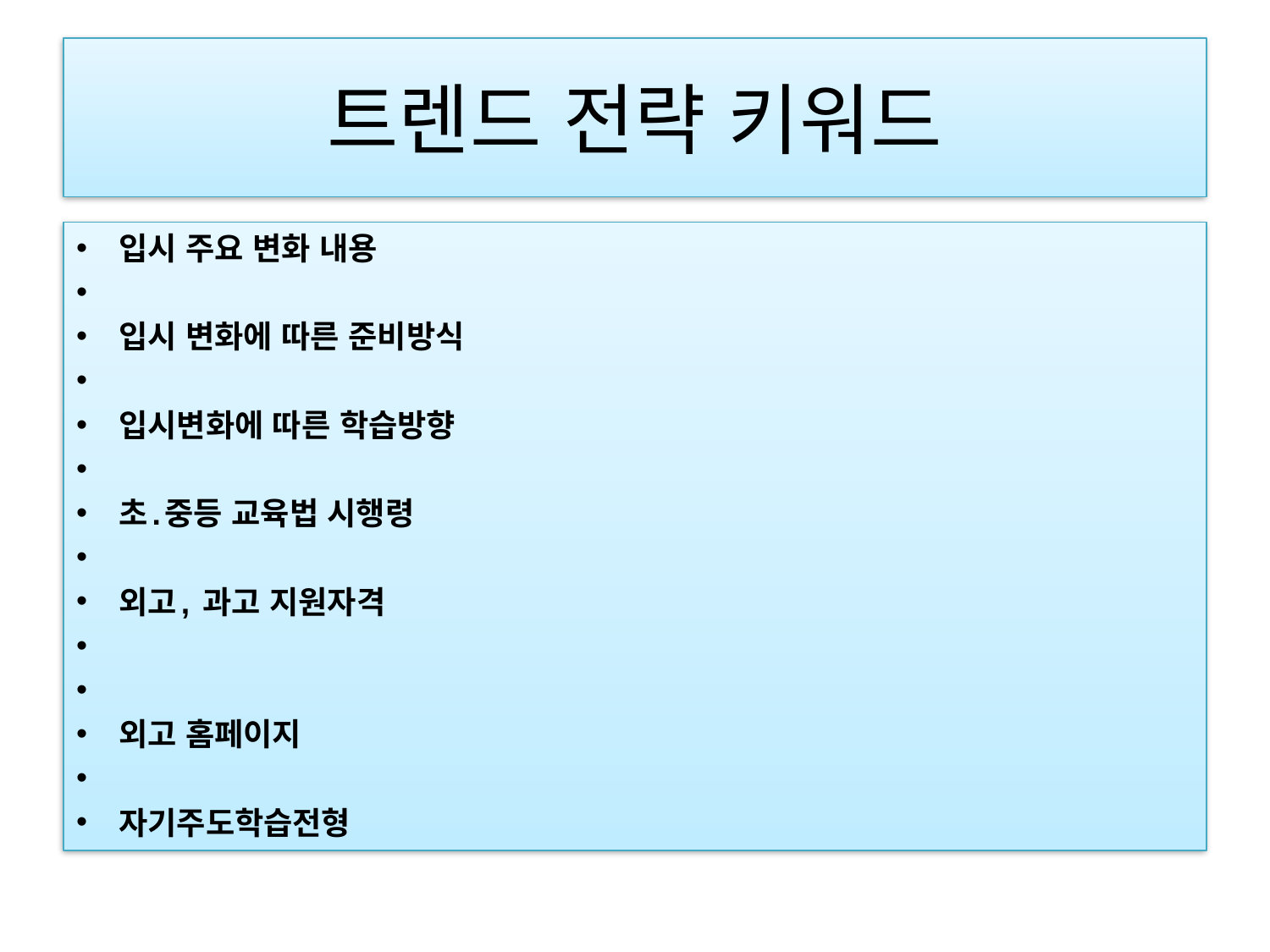

# 트렌드 전략 키워드
입시 주요 변화 내용

입시 변화에 따른 준비방식

입시변화에 따른 학습방향

초.중등 교육법 시행령

외고, 과고 지원자격

외고 홈페이지

자기주도학습전형